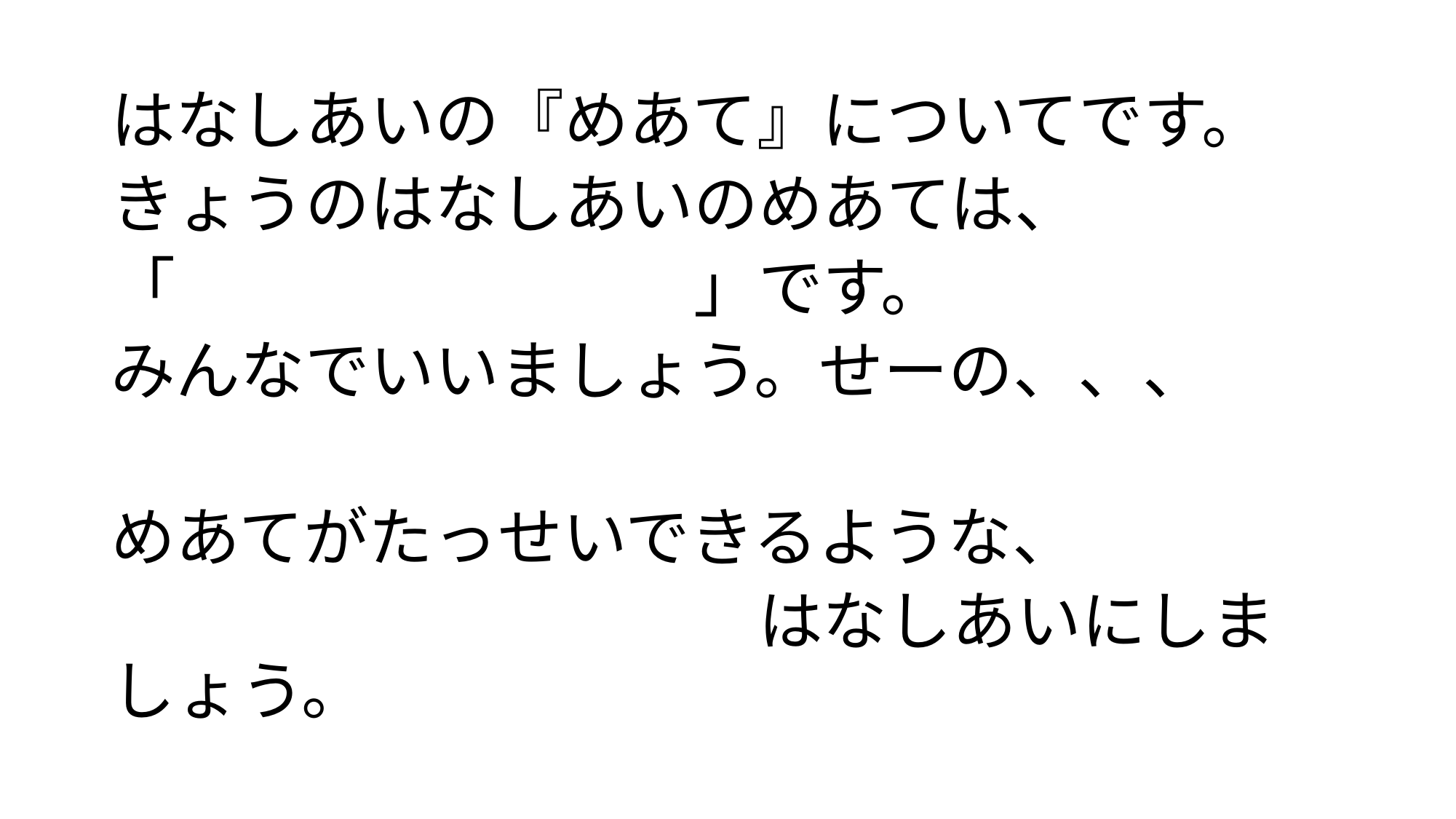

はなしあいの『めあて』についてです。
きょうのはなしあいのめあては、
「　　　　　　　　」です。
みんなでいいましょう。せーの、、、

めあてがたっせいできるような、
　　　　　　　　　　はなしあいにしましょう。